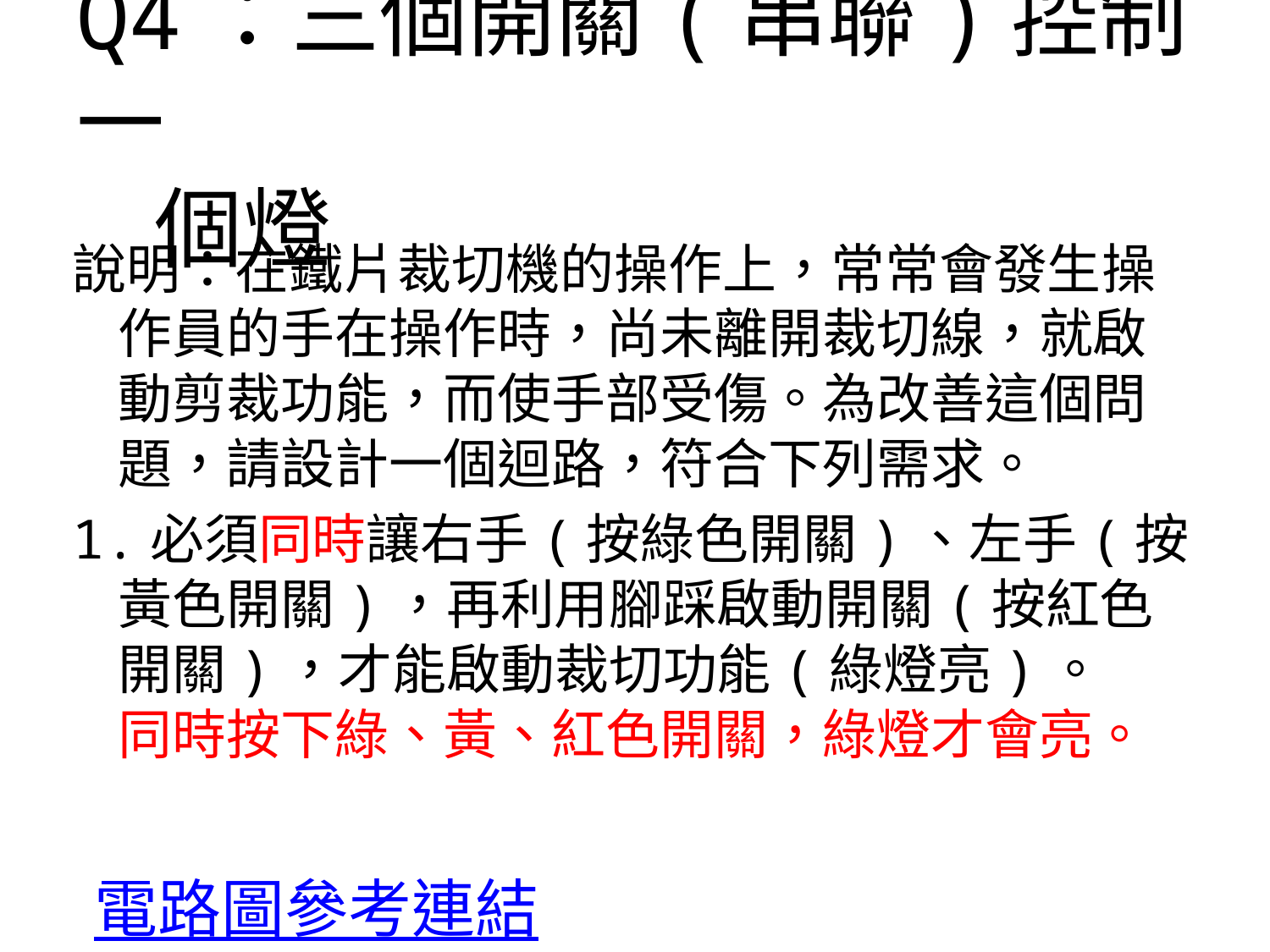

# Q4：三個開關(串聯)控制一 個燈
說明：在鐵片裁切機的操作上，常常會發生操作員的手在操作時，尚未離開裁切線，就啟動剪裁功能，而使手部受傷。為改善這個問題，請設計一個迴路，符合下列需求。
1.必須同時讓右手(按綠色開關)、左手(按黃色開關)，再利用腳踩啟動開關(按紅色開關)，才能啟動裁切功能(綠燈亮)。
同時按下綠、黃、紅色開關，綠燈才會亮。
電路圖參考連結